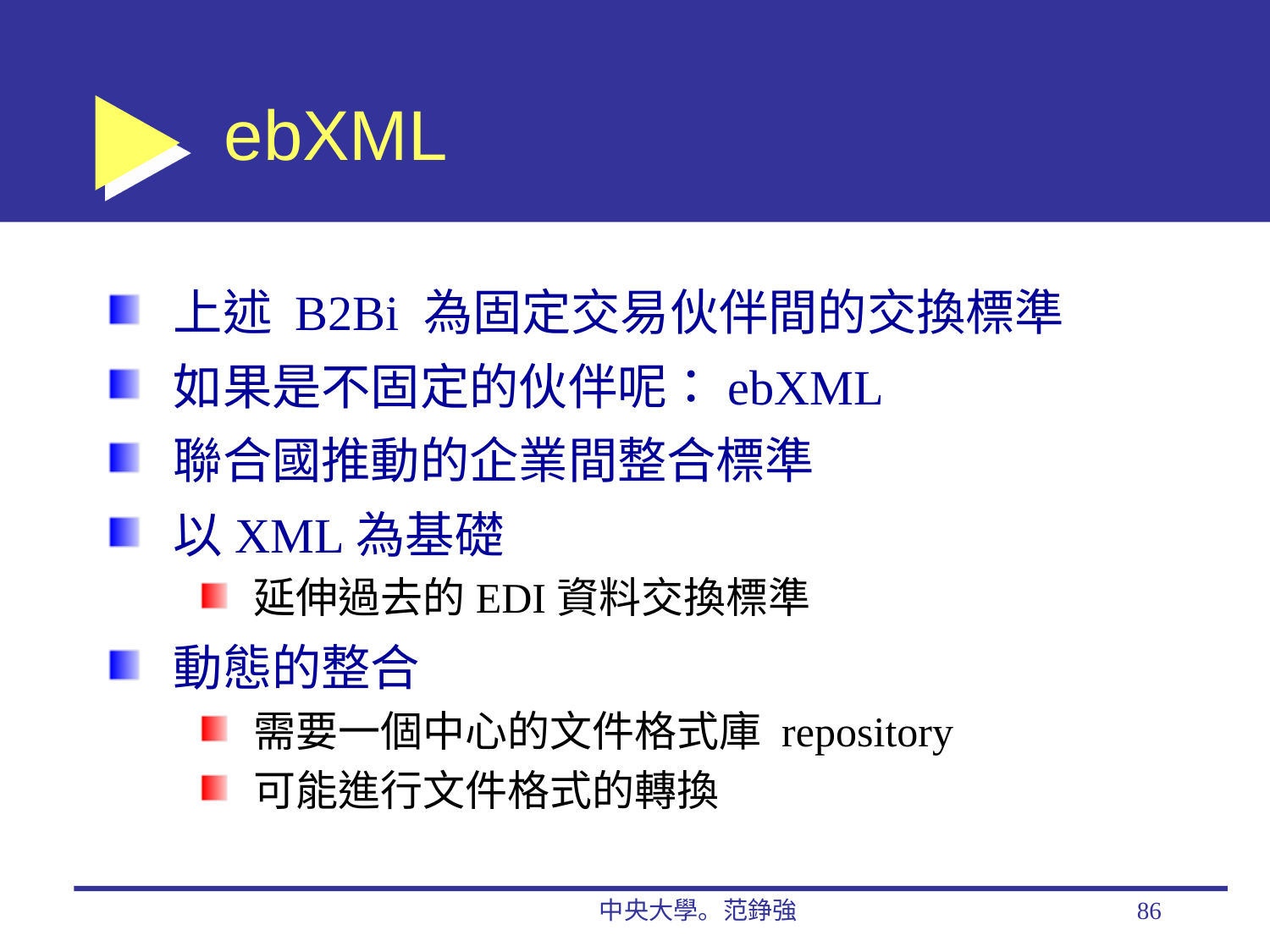

# ebXML
上述 B2Bi 為固定交易伙伴間的交換標準
如果是不固定的伙伴呢：ebXML
聯合國推動的企業間整合標準
以XML為基礎
延伸過去的EDI資料交換標準
動態的整合
需要一個中心的文件格式庫 repository
可能進行文件格式的轉換
中央大學。范錚強
86